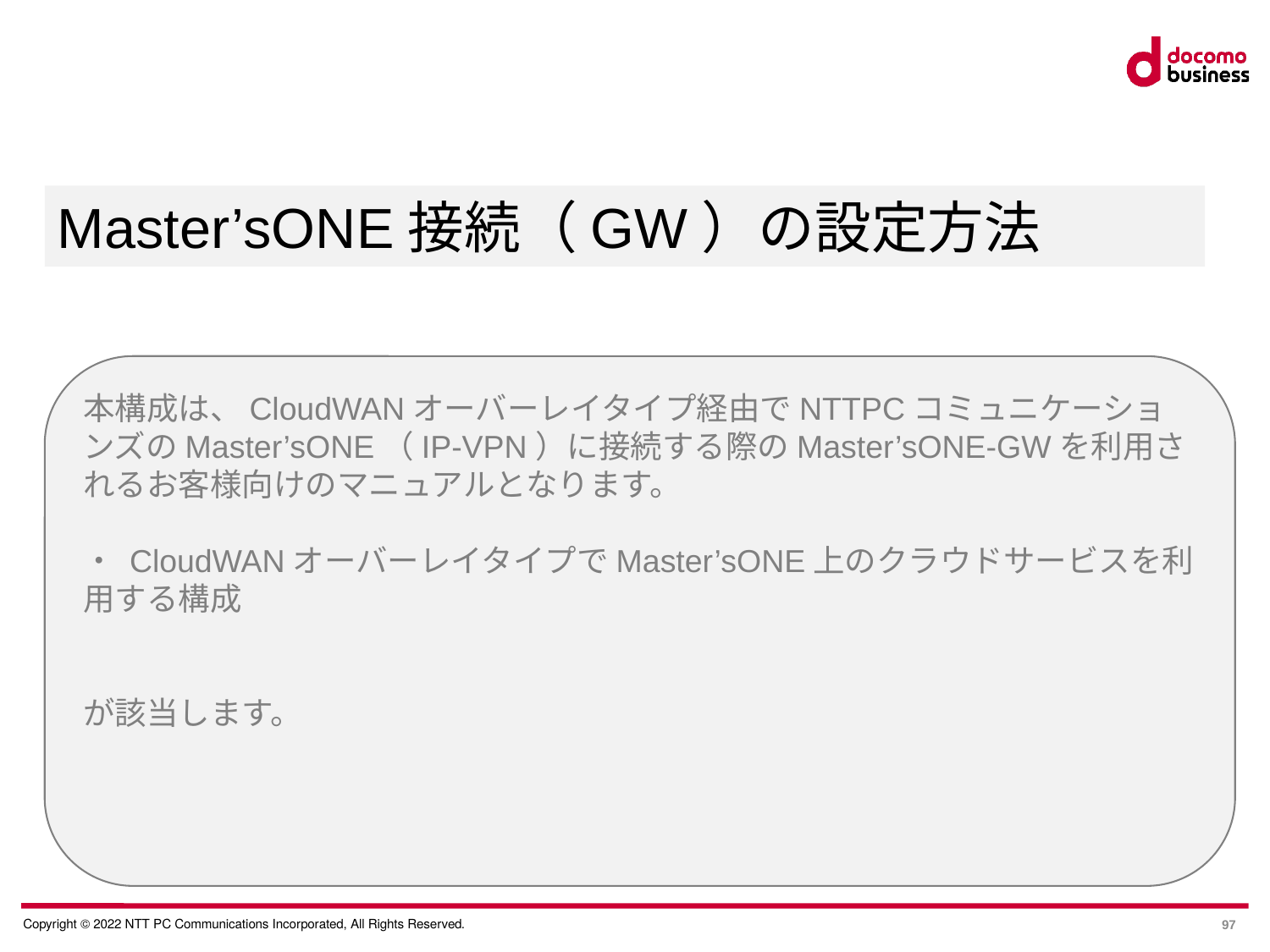

Master’sONE接続（GW）の設定方法
本構成は、CloudWANオーバーレイタイプ経由でNTTPCコミュニケーションズのMaster’sONE（IP-VPN）に接続する際のMaster’sONE-GWを利用されるお客様向けのマニュアルとなります。

・ CloudWANオーバーレイタイプでMaster’sONE上のクラウドサービスを利用する構成

が該当します。